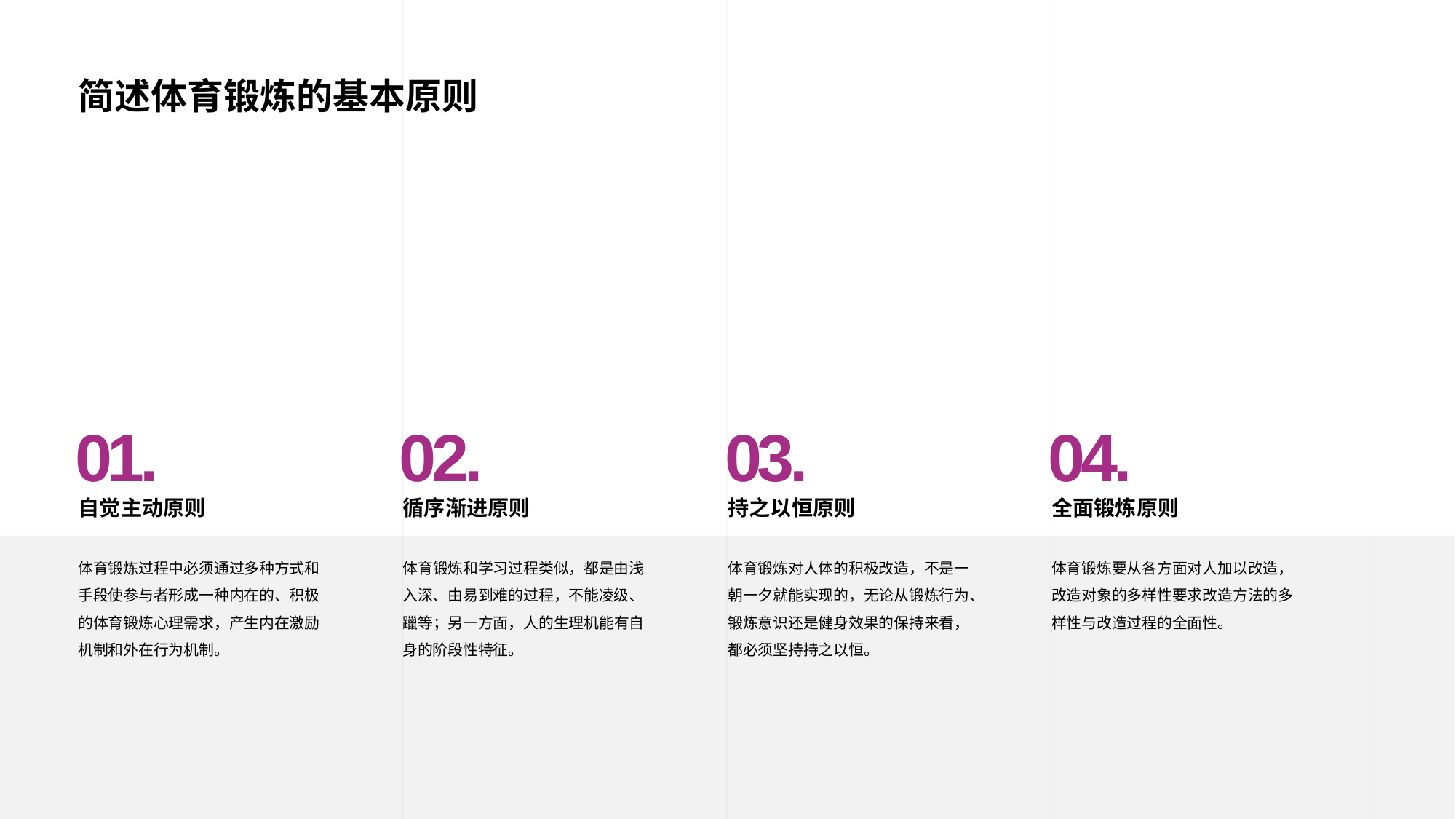

# 简述体育锻炼的基本原则
01.
自觉主动原则
体育锻炼过程中必须通过多种方式和手段使参与者形成一种内在的、积极的体育锻炼心理需求，产生内在激励机制和外在行为机制。
02.
循序渐进原则
体育锻炼和学习过程类似，都是由浅入深、由易到难的过程，不能凌级、躐等；另一方面，人的生理机能有自身的阶段性特征。
03.
持之以恒原则
体育锻炼对人体的积极改造，不是一朝一夕就能实现的，无论从锻炼行为、锻炼意识还是健身效果的保持来看，都必须坚持持之以恒。
04.
全面锻炼原则
体育锻炼要从各方面对人加以改造，改造对象的多样性要求改造方法的多样性与改造过程的全面性。